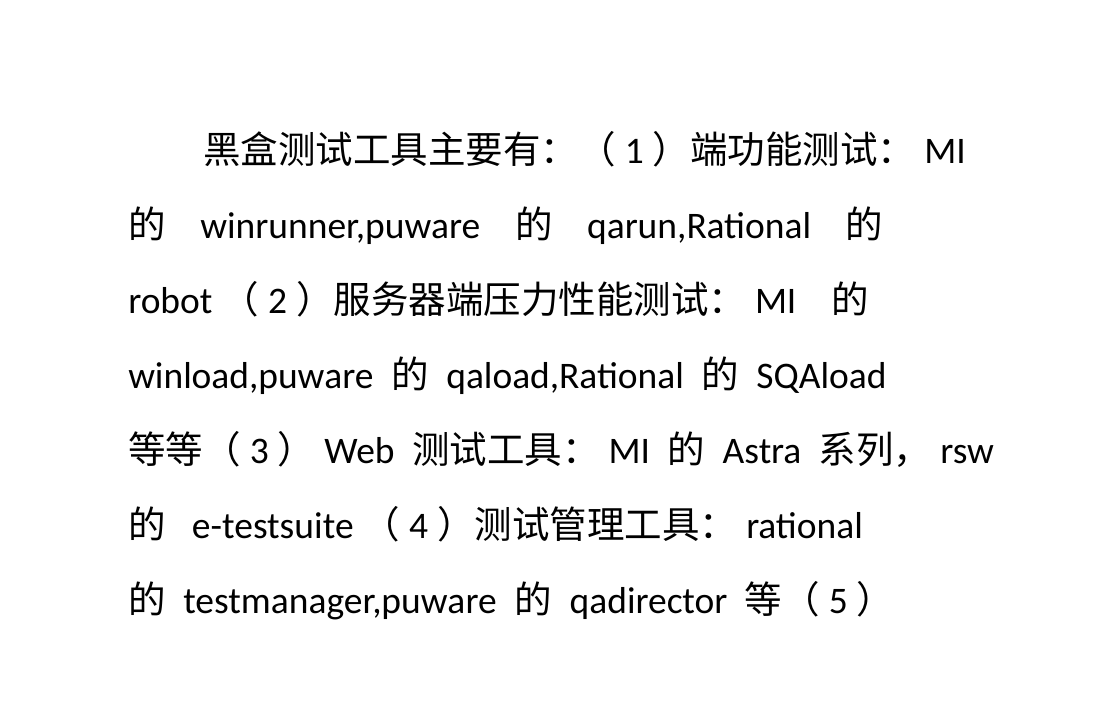

黑盒测试工具主要有：（1）端功能测试：MI

的   winrunner,puware   的   qarun,Rational   的

robot（2）服务器端压力性能测试：MI   的

winload,puware 的 qaload,Rational 的 SQAload

等等（3）Web 测试工具：MI 的 Astra 系列，rsw

的  e-testsuite（4）测试管理工具：rational

的 testmanager,puware 的 qadirector 等（5）